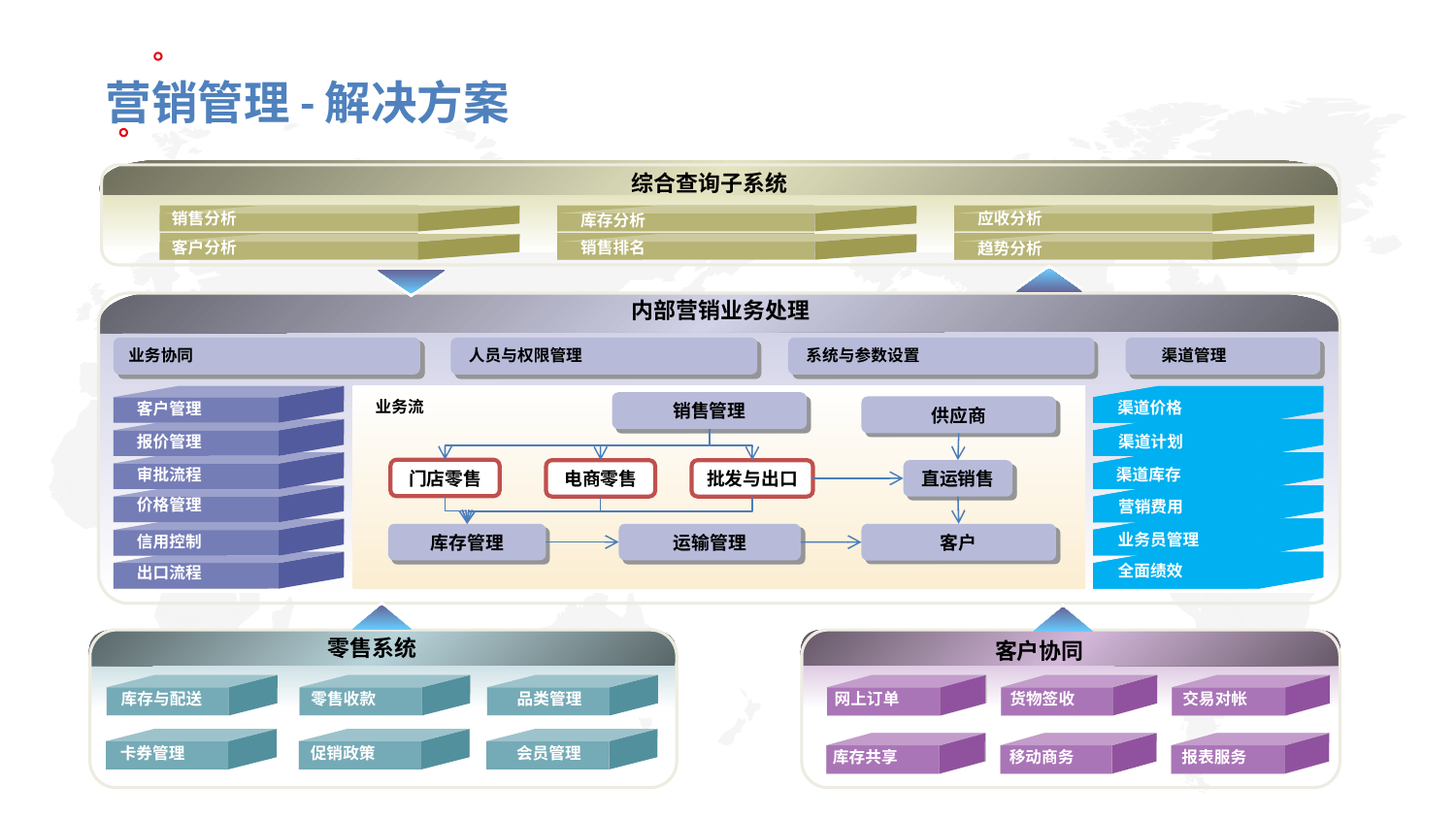

营销管理-解决方案

综合查询子系统

销售分析
应收分析
库存分析

客户分析
销售排名
趋势分析

内部营销业务处理

业务协同

人员与权限管理

系统与参数设置

渠道管理

销售管理
供应商
业务流
渠道价格
客户管理

报价管理
渠道计划

门店零售
电商零售
批发与出口
直运销售
审批流程
渠道库存

价格管理
营销费用

运输管理
客户
库存管理
业务员管理
信用控制

全面绩效
出口流程

零售系统
客户协同

库存与配送
零售收款
品类管理
网上订单
货物签收
交易对帐

卡券管理
促销政策
会员管理
库存共享
移动商务
报表服务